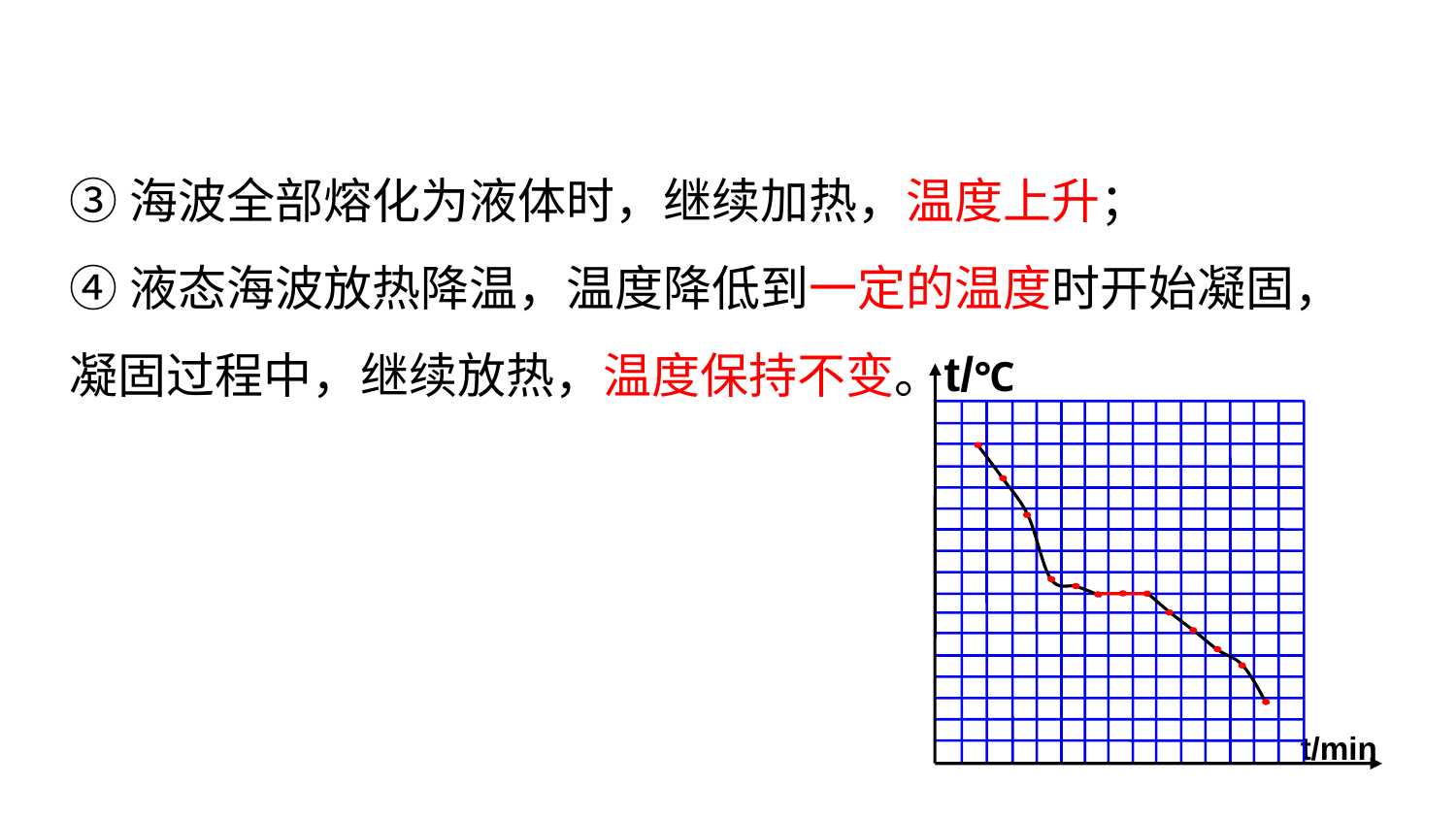

③海波全部熔化为液体时，继续加热，温度上升；
④液态海波放热降温，温度降低到一定的温度时开始凝固，凝固过程中，继续放热，温度保持不变。

t/℃

t/min